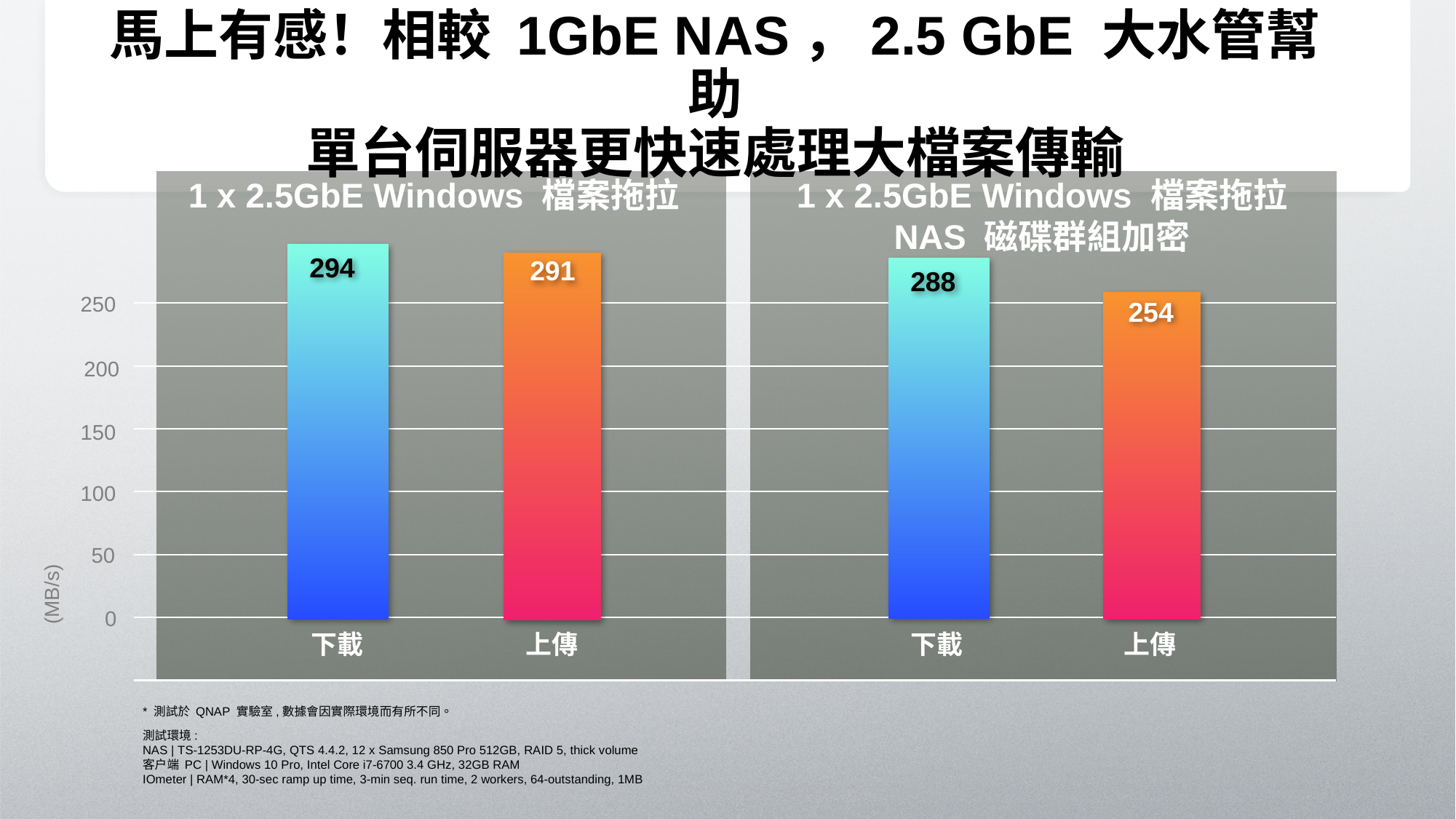

# 馬上有感！相較 1GbE NAS，2.5 GbE 大水管幫助 單台伺服器更快速處理大檔案傳輸
1 x 2.5GbE Windows 檔案拖拉
1 x 2.5GbE Windows 檔案拖拉
NAS 磁碟群組加密

294
291

288
250
200
150
100
50
0
254

(MB/s)
下載
上傳
下載
上傳
* 測試於 QNAP 實驗室,數據會因實際環境而有所不同。
測試環境:
NAS | TS-1253DU-RP-4G, QTS 4.4.2, 12 x Samsung 850 Pro 512GB, RAID 5, thick volume
客户端 PC | Windows 10 Pro, Intel Core i7-6700 3.4 GHz, 32GB RAM
IOmeter | RAM*4, 30-sec ramp up time, 3-min seq. run time, 2 workers, 64-outstanding, 1MB